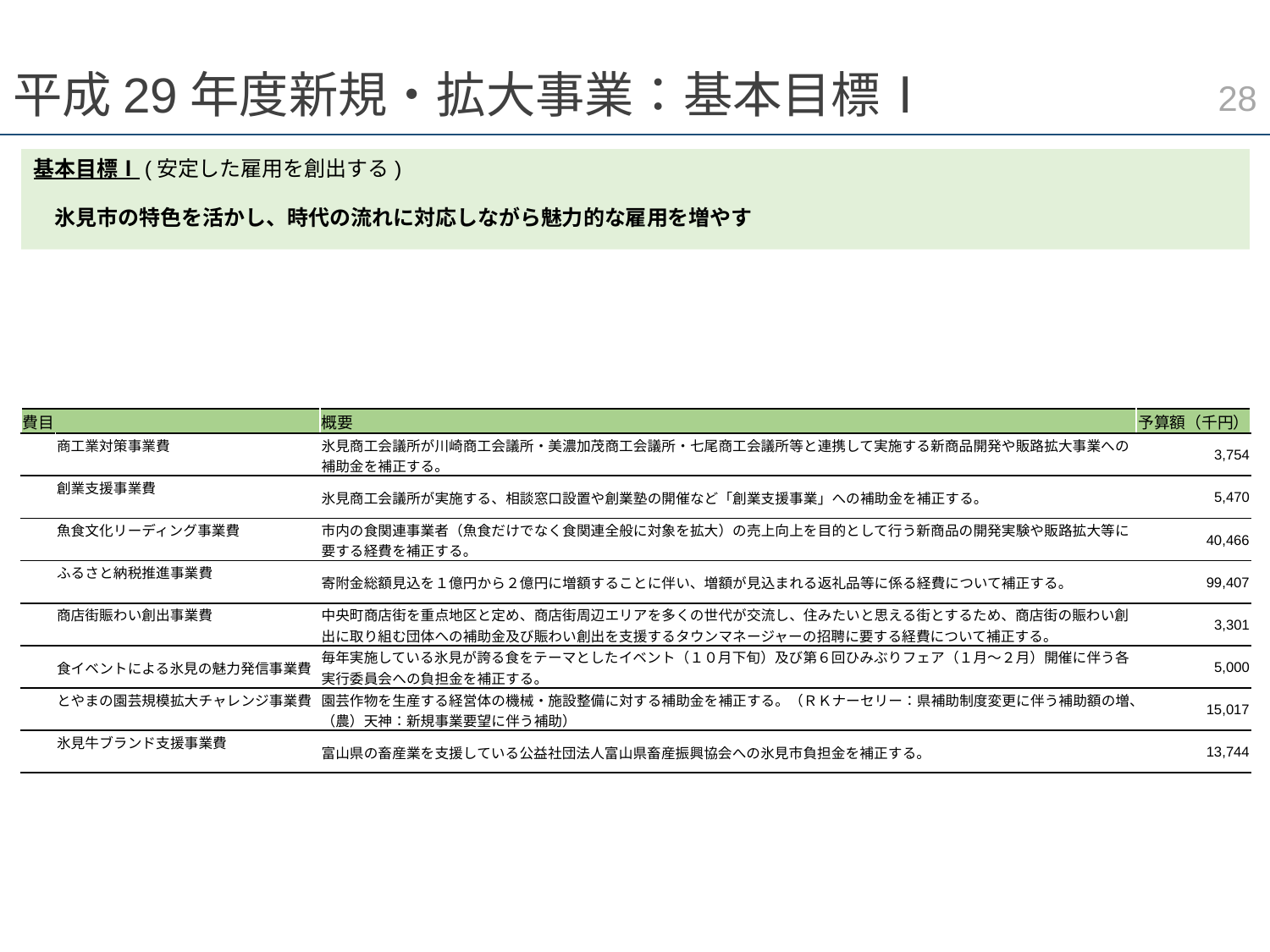

28
# 平成29年度新規・拡大事業：基本目標Ⅰ
基本目標Ⅰ(安定した雇用を創出する)

　氷見市の特色を活かし、時代の流れに対応しながら魅力的な雇用を増やす
| 費目 |  | 概要 | 予算額（千円） |
| --- | --- | --- | --- |
|  | 商工業対策事業費 | 氷見商工会議所が川崎商工会議所・美濃加茂商工会議所・七尾商工会議所等と連携して実施する新商品開発や販路拡大事業への補助金を補正する。 | 3,754 |
|  | 創業支援事業費 | 氷見商工会議所が実施する、相談窓口設置や創業塾の開催など「創業支援事業」への補助金を補正する。 | 5,470 |
|  | 魚食文化リーディング事業費 | 市内の食関連事業者（魚食だけでなく食関連全般に対象を拡大）の売上向上を目的として行う新商品の開発実験や販路拡大等に要する経費を補正する。 | 40,466 |
|  | ふるさと納税推進事業費 | 寄附金総額見込を１億円から２億円に増額することに伴い、増額が見込まれる返礼品等に係る経費について補正する。 | 99,407 |
|  | 商店街賑わい創出事業費 | 中央町商店街を重点地区と定め、商店街周辺エリアを多くの世代が交流し、住みたいと思える街とするため、商店街の賑わい創出に取り組む団体への補助金及び賑わい創出を支援するタウンマネージャーの招聘に要する経費について補正する。 | 3,301 |
|  | 食イベントによる氷見の魅力発信事業費 | 毎年実施している氷見が誇る食をテーマとしたイベント（１０月下旬）及び第６回ひみぶりフェア（１月～２月）開催に伴う各実行委員会への負担金を補正する。 | 5,000 |
|  | とやまの園芸規模拡大チャレンジ事業費 | 園芸作物を生産する経営体の機械・施設整備に対する補助金を補正する。（ＲＫナーセリー：県補助制度変更に伴う補助額の増、（農）天神：新規事業要望に伴う補助） | 15,017 |
|  | 氷見牛ブランド支援事業費 | 富山県の畜産業を支援している公益社団法人富山県畜産振興協会への氷見市負担金を補正する。 | 13,744 |